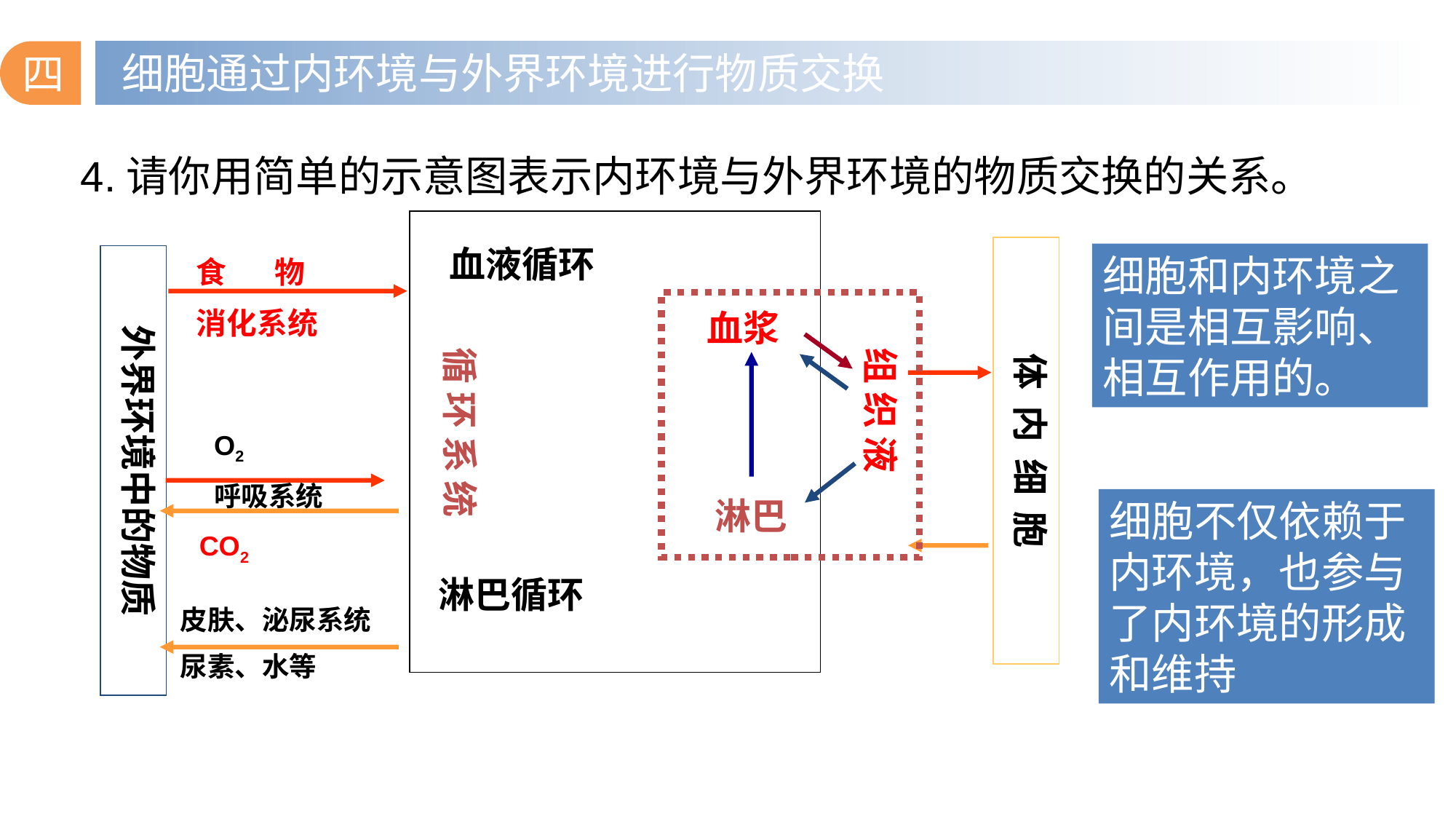

四
细胞通过内环境与外界环境进行物质交换
4.请你用简单的示意图表示内环境与外界环境的物质交换的关系。

血液循环
淋巴循环

血浆
  组 织 液
淋巴
   循 环 系 统

体  内  细  胞
细胞和内环境之间是相互影响、相互作用的。
外界环境中的物质
食       物
消化系统

O2
呼吸系统

细胞不仅依赖于内环境，也参与了内环境的形成和维持

CO2

皮肤、泌尿系统
尿素、水等